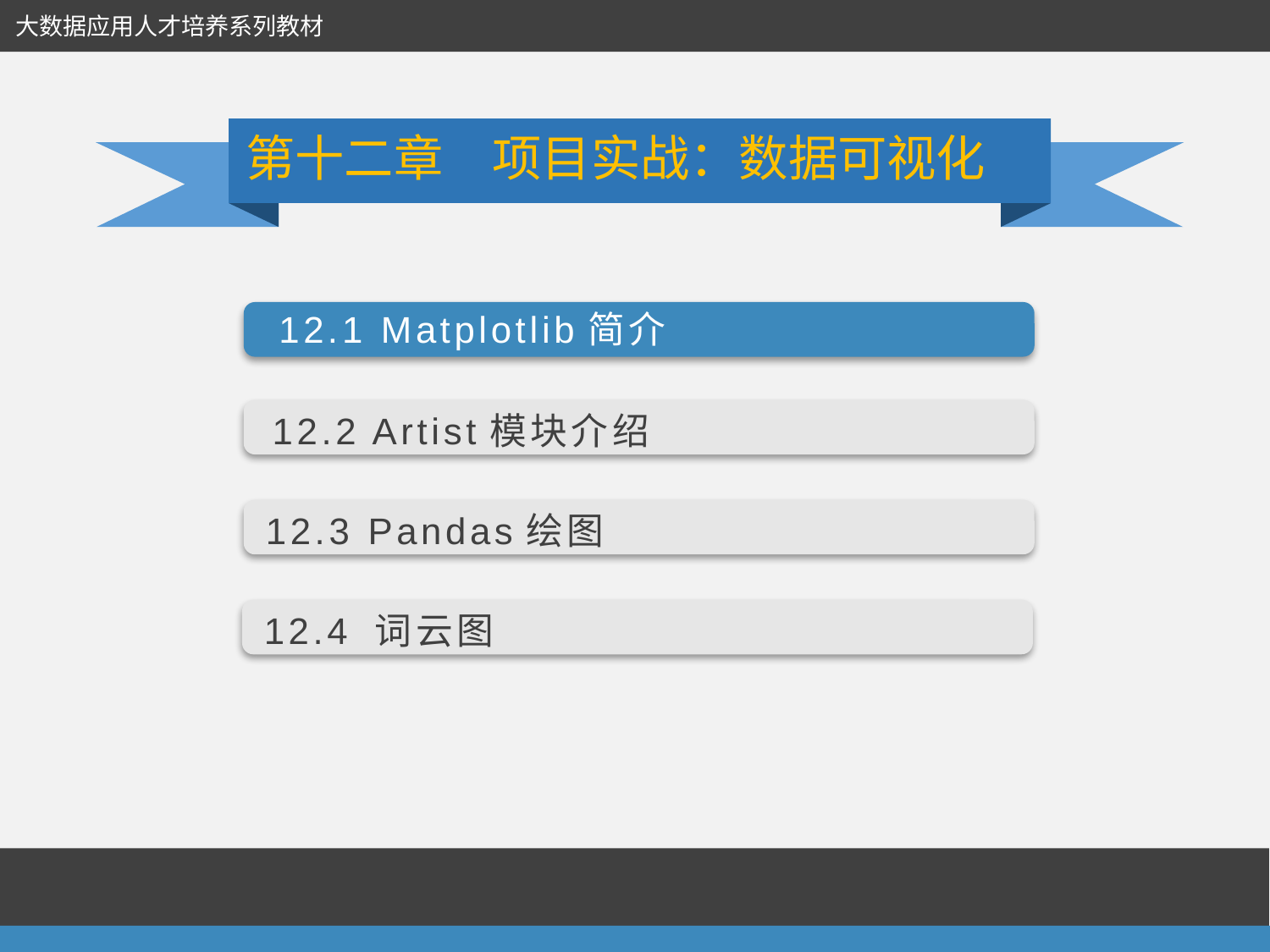

大数据应用人才培养系列教材

第十二章　项目实战：数据可视化
12.1 Matplotlib简介

12.2 Artist模块介绍

12.3 Pandas绘图

12.4 词云图